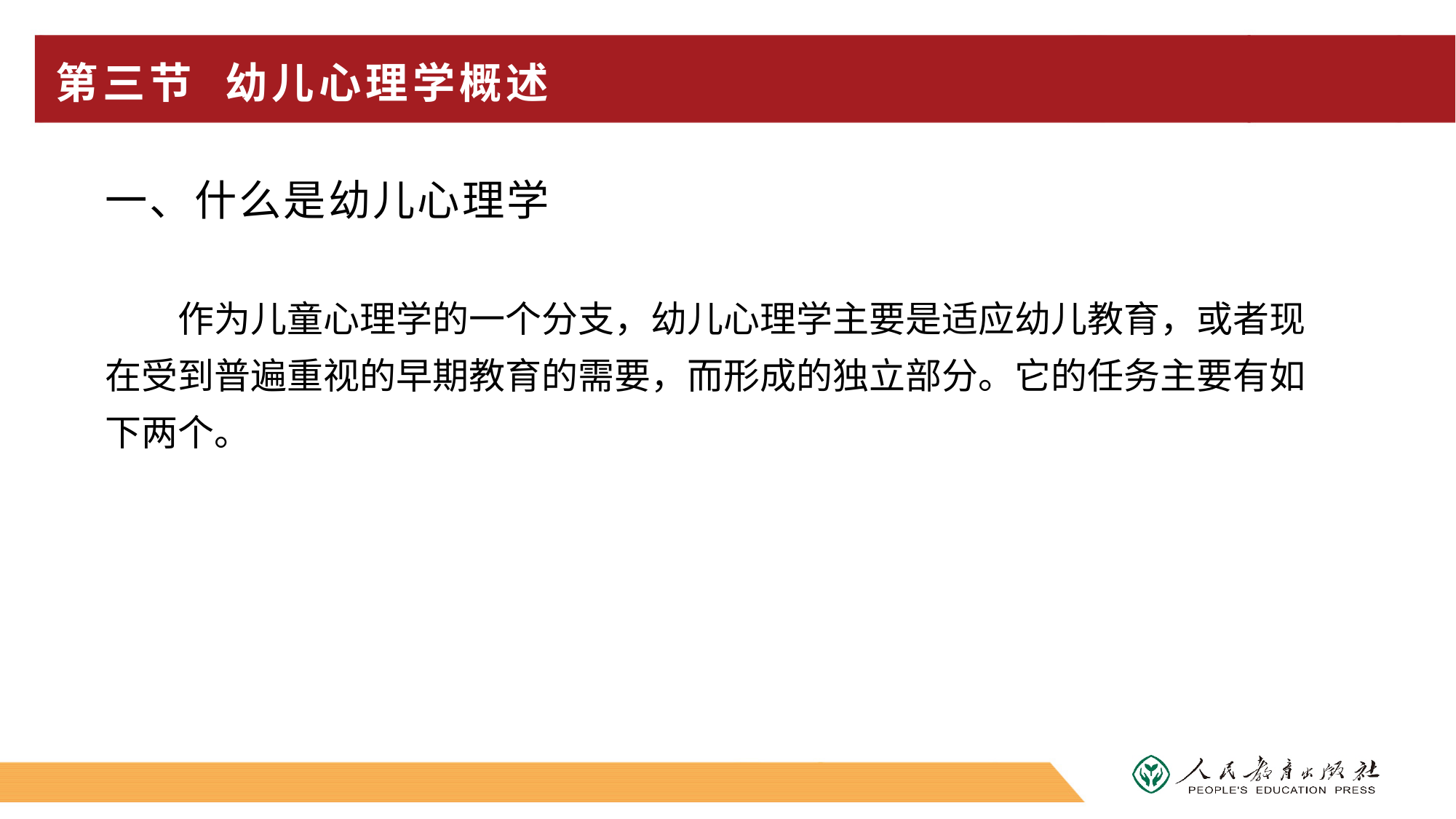

# 第三节  幼儿心理学概述
一、什么是幼儿心理学
作为儿童心理学的一个分支，幼儿心理学主要是适应幼儿教育，或者现在受到普遍重视的早期教育的需要，而形成的独立部分。它的任务主要有如下两个。